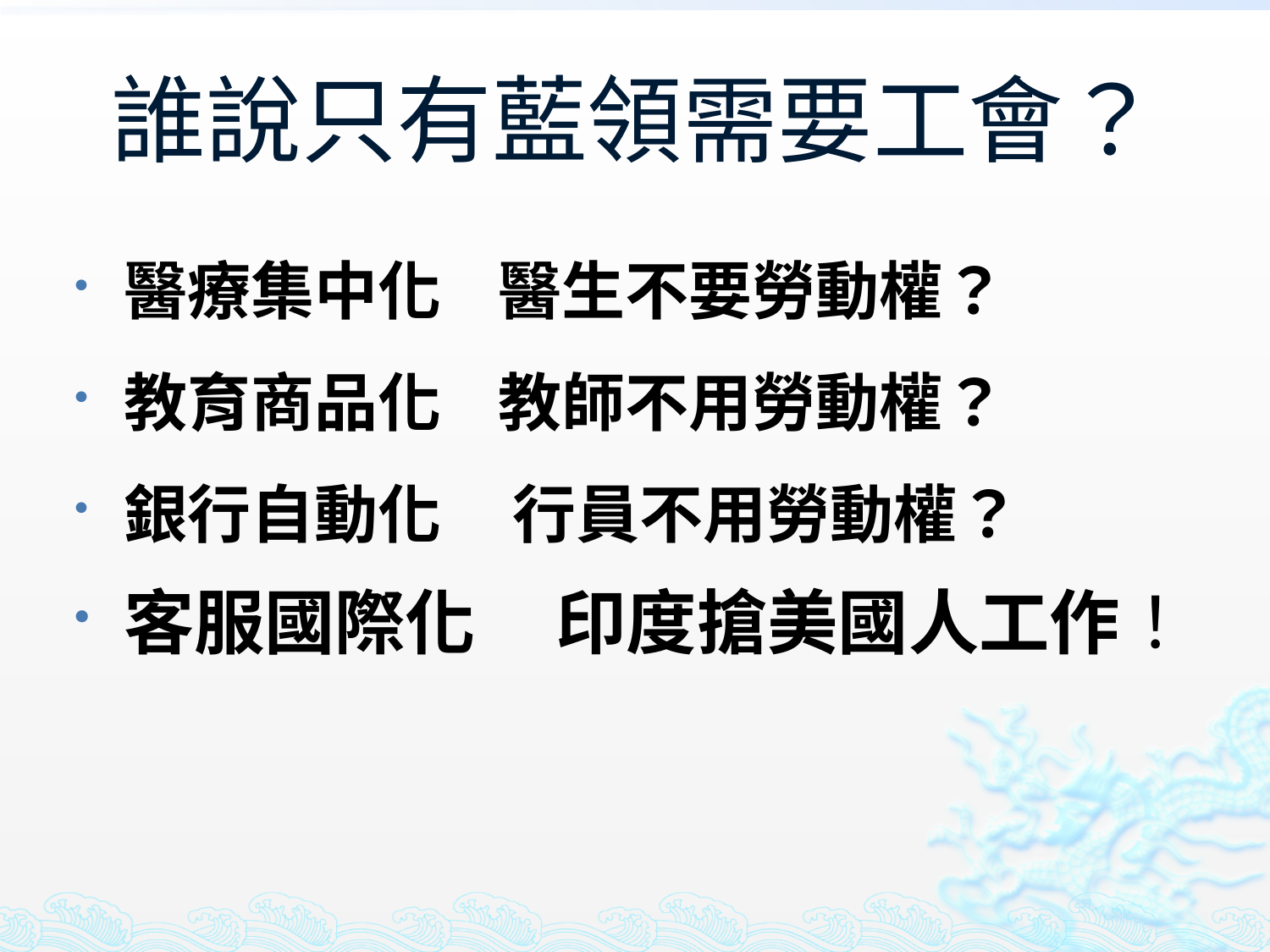

# 誰說只有藍領需要工會？
醫療集中化    醫生不要勞動權？
教育商品化    教師不用勞動權？
銀行自動化     行員不用勞動權？
客服國際化     印度搶美國人工作！